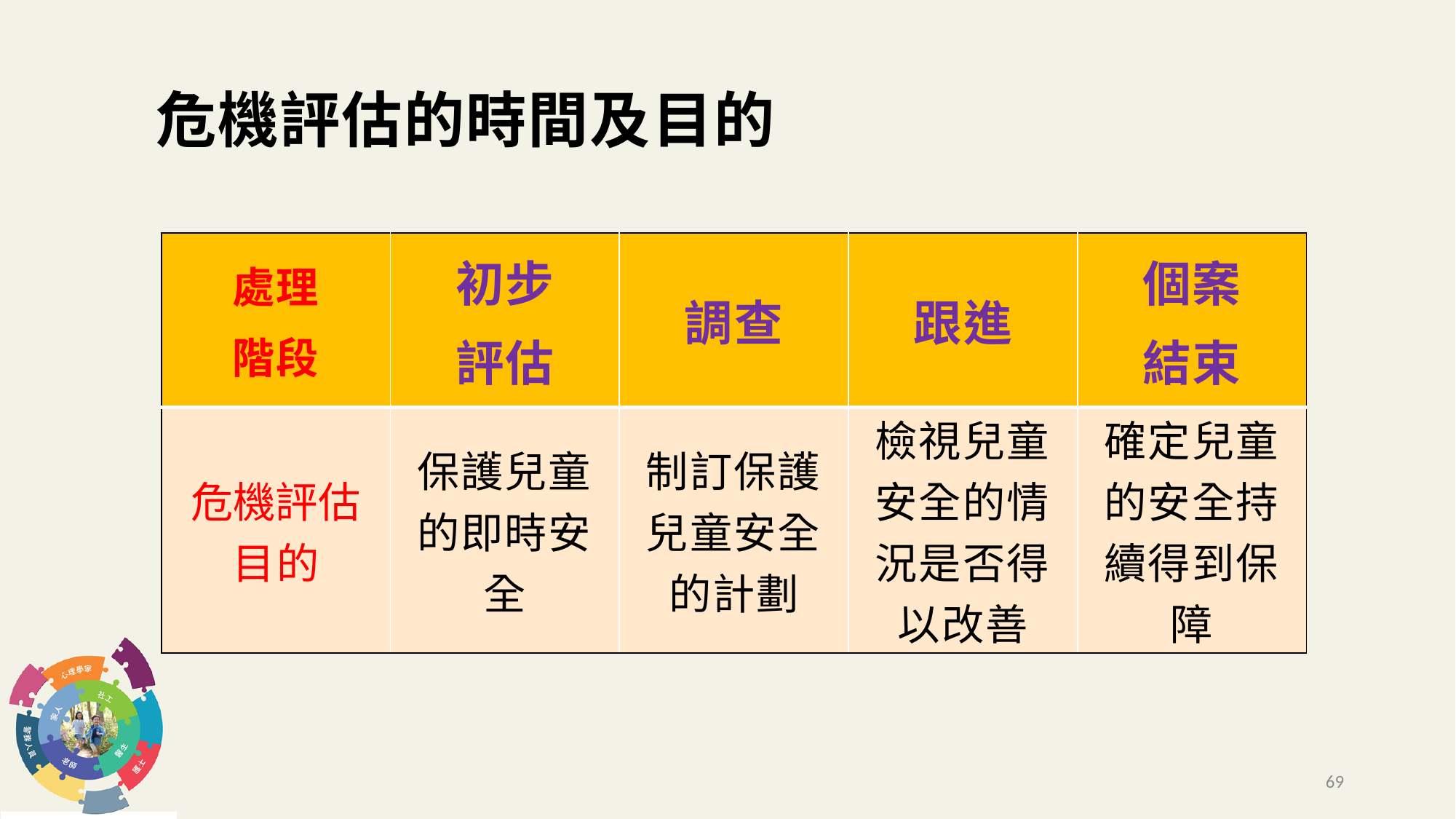

# 危機評估的時間及目的
| 處理 階段 | 初步 評估 | 調查 | 跟進 | 個案 結束 |
| --- | --- | --- | --- | --- |
| 危機評估目的 | 保護兒童的即時安全 | 制訂保護兒童安全的計劃 | 檢視兒童安全的情況是否得以改善 | 確定兒童的安全持續得到保障 |

69